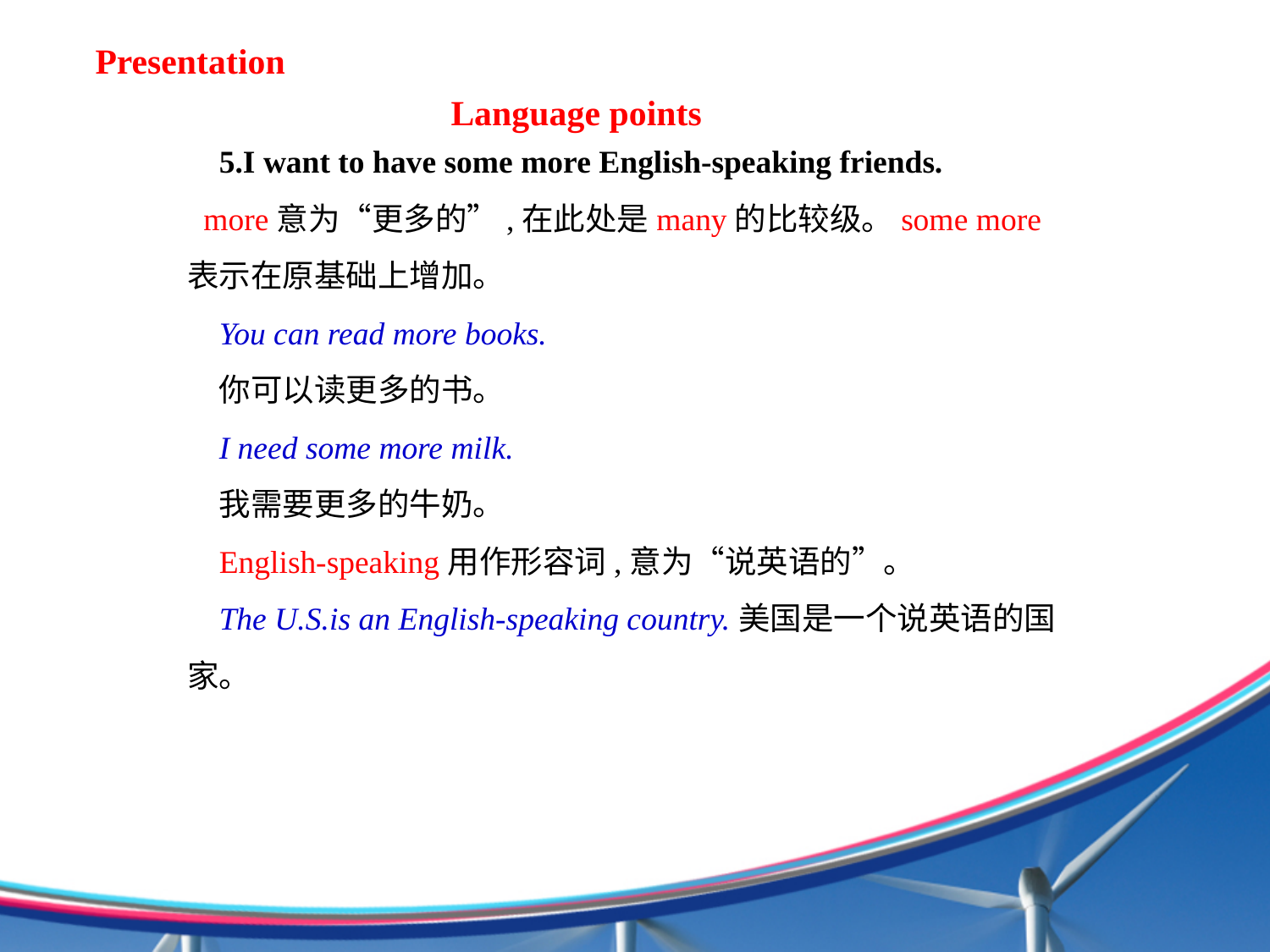

Presentation
Language points
5.I want to have some more English-speaking friends.
  more意为“更多的”,在此处是many的比较级。some more 表示在原基础上增加。
You can read more books.
你可以读更多的书。
I need some more milk.
我需要更多的牛奶。
English-speaking用作形容词,意为“说英语的”。
The U.S.is an English-speaking country.美国是一个说英语的国家。